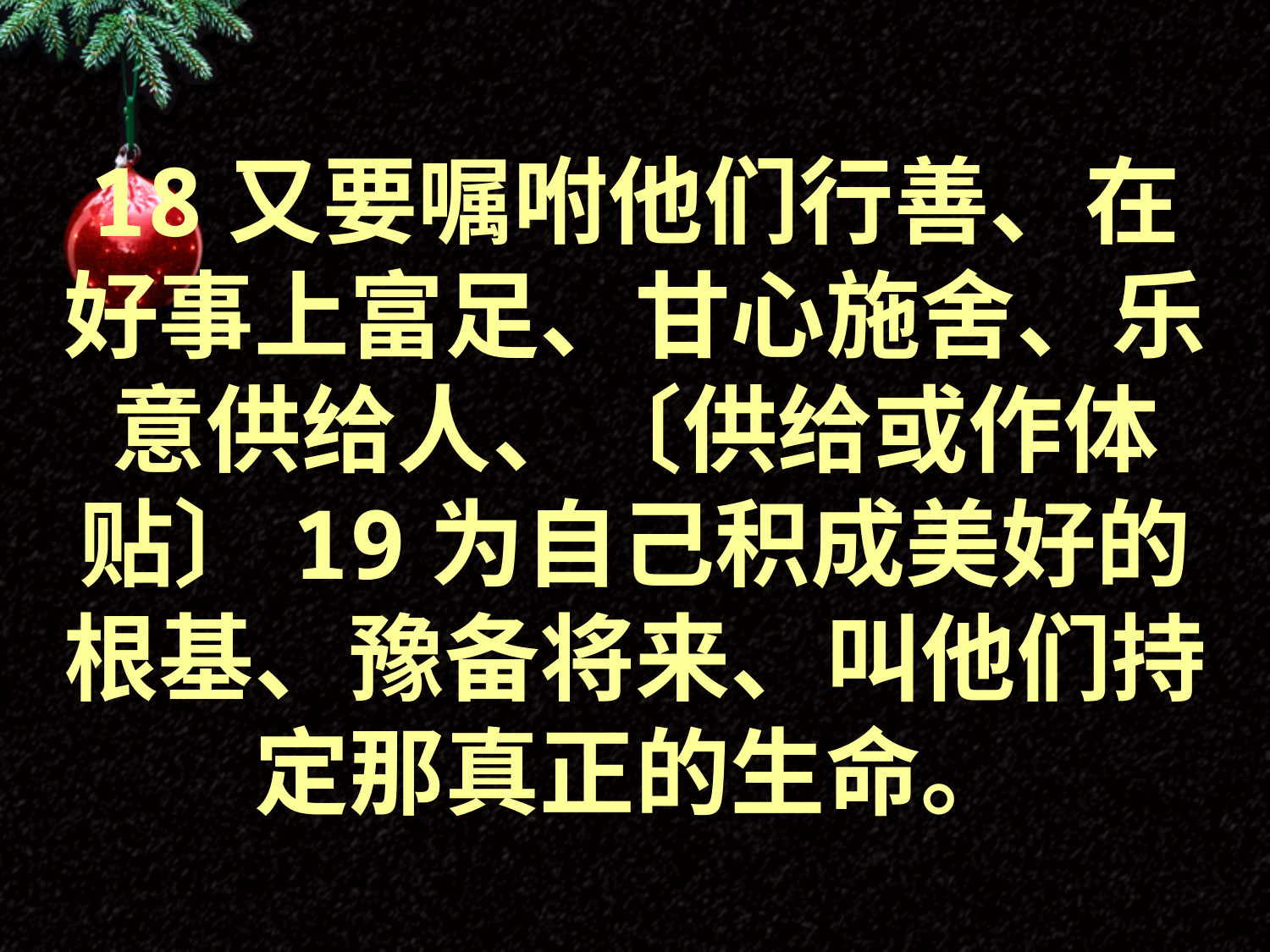

18又要嘱咐他们行善、在好事上富足、甘心施舍、乐意供给人、〔供给或作体贴〕19为自己积成美好的根基、豫备将来、叫他们持定那真正的生命。